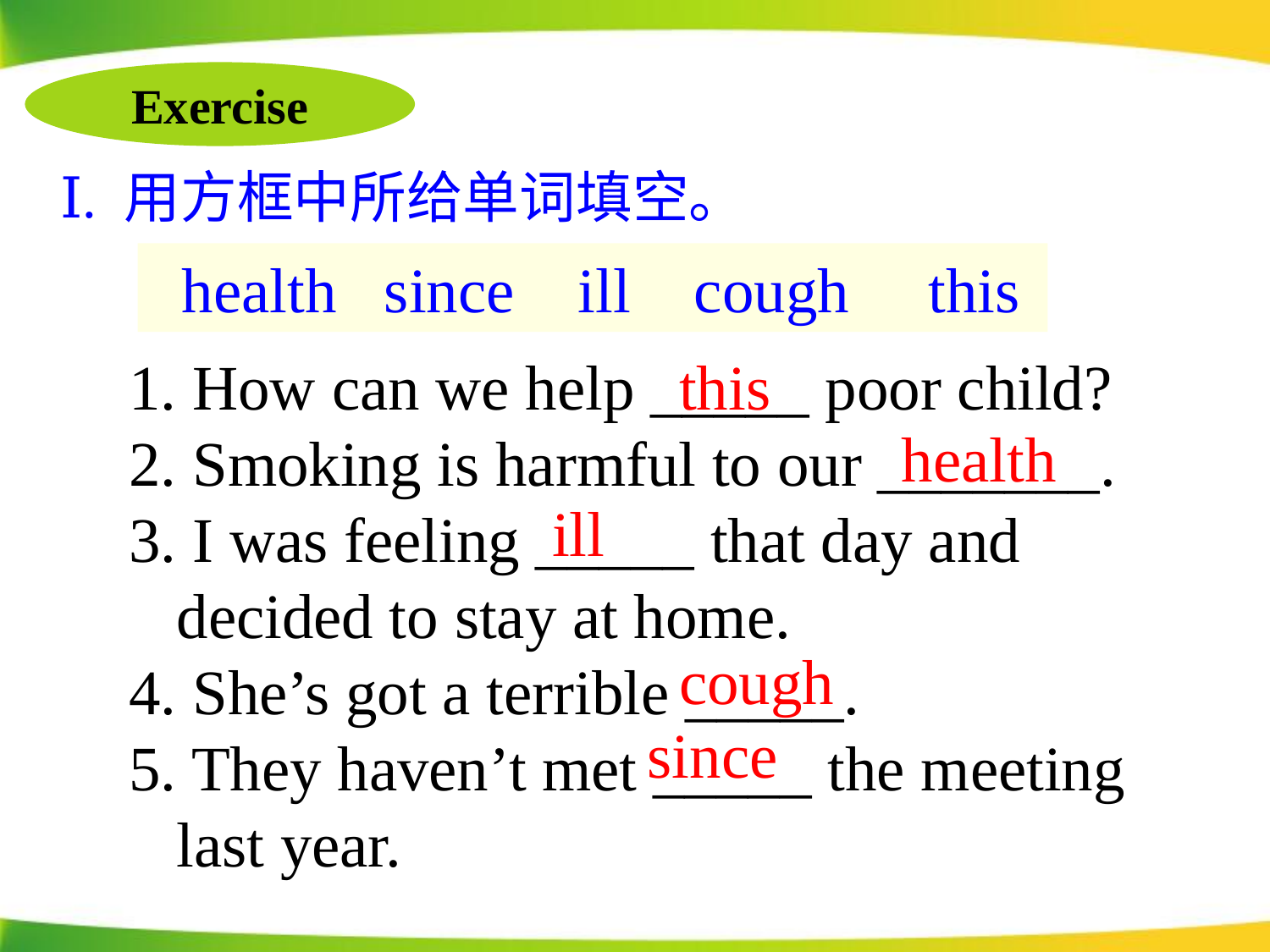

Exercise
Ⅰ. 用方框中所给单词填空。
  health   since    ill    cough     this
this
 How can we help _____ poor child?
 Smoking is harmful to our _______.
 I was feeling _____ that day and decided to stay at home.
4. She’s got a terrible _____.
5. They haven’t met _____ the meeting last year.
health
ill
cough
since